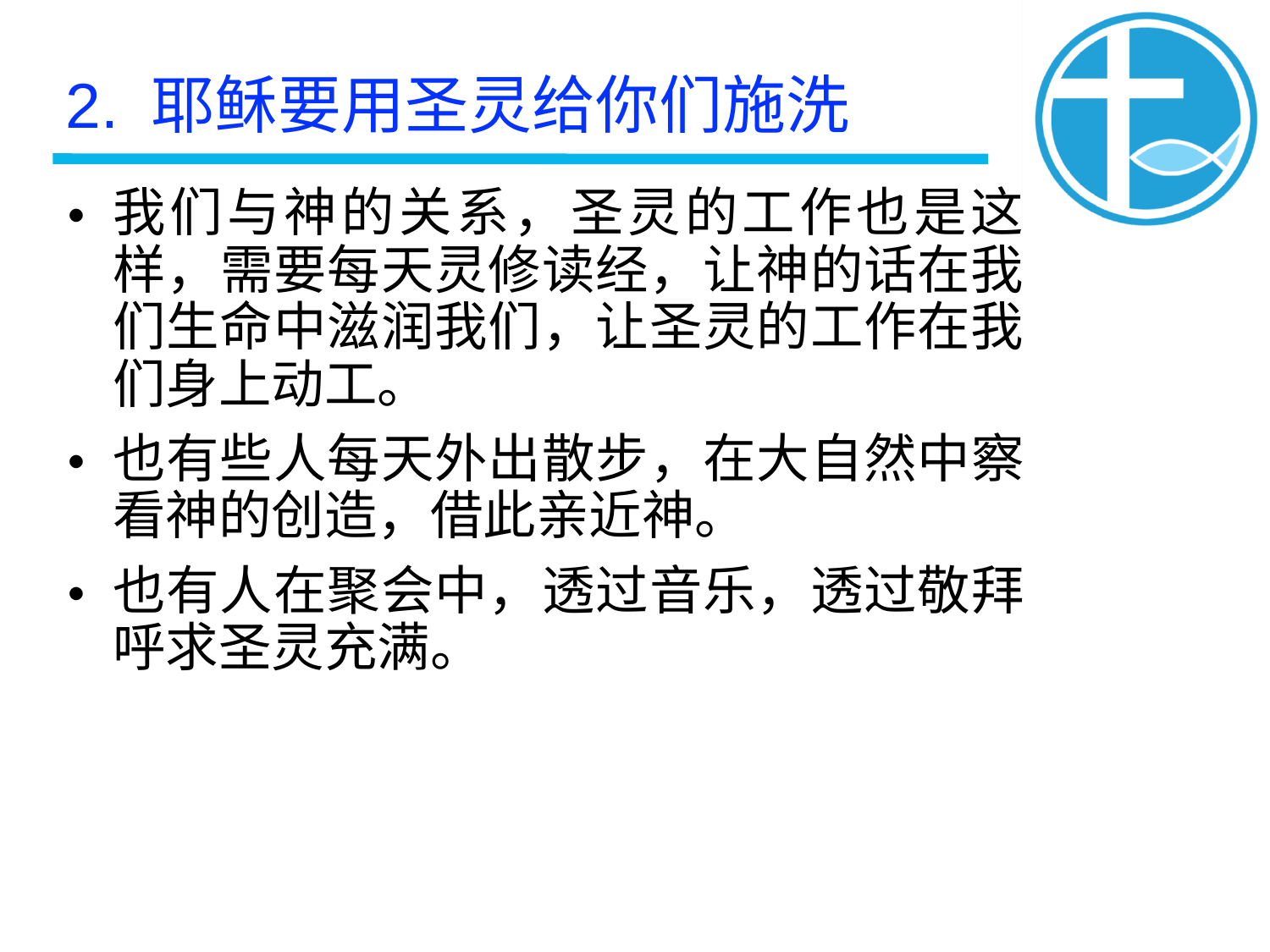

2. 耶稣要用圣灵给你们施洗
我们与神的关系，圣灵的工作也是这样，需要每天灵修读经，让神的话在我们生命中滋润我们，让圣灵的工作在我们身上动工。
也有些人每天外出散步，在大自然中察看神的创造，借此亲近神。
也有人在聚会中，透过音乐，透过敬拜呼求圣灵充满。